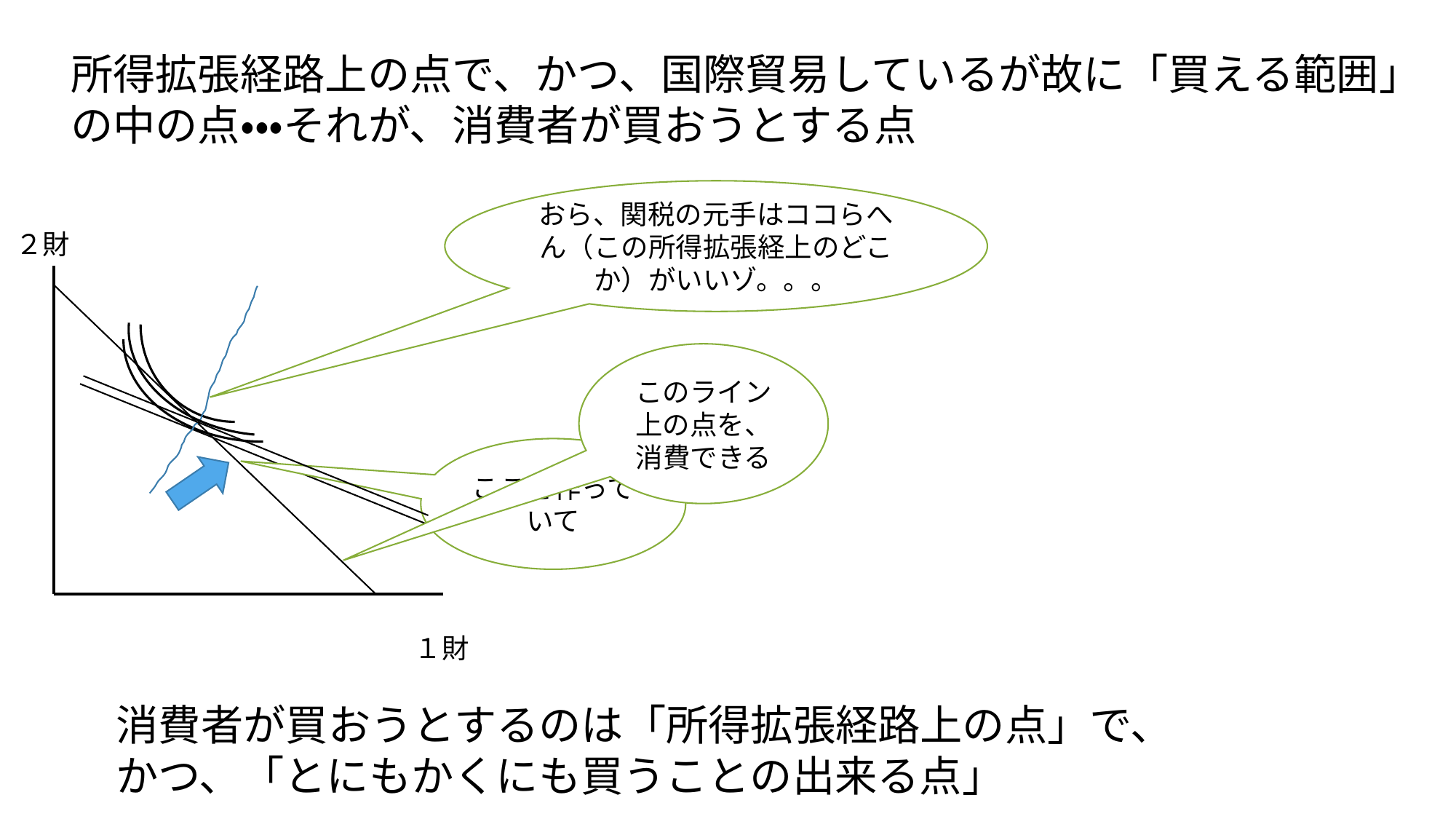

所得拡張経路上の点で、かつ、国際貿易しているが故に「買える範囲」
の中の点・・・それが、消費者が買おうとする点
おら、関税の元手はココらへん（この所得拡張経上のどこか）がいいゾ。。。
２財

このライン上の点を、消費できる
ここを作っていて

１財
消費者が買おうとするのは「所得拡張経路上の点」で、
かつ、「とにもかくにも買うことの出来る点」